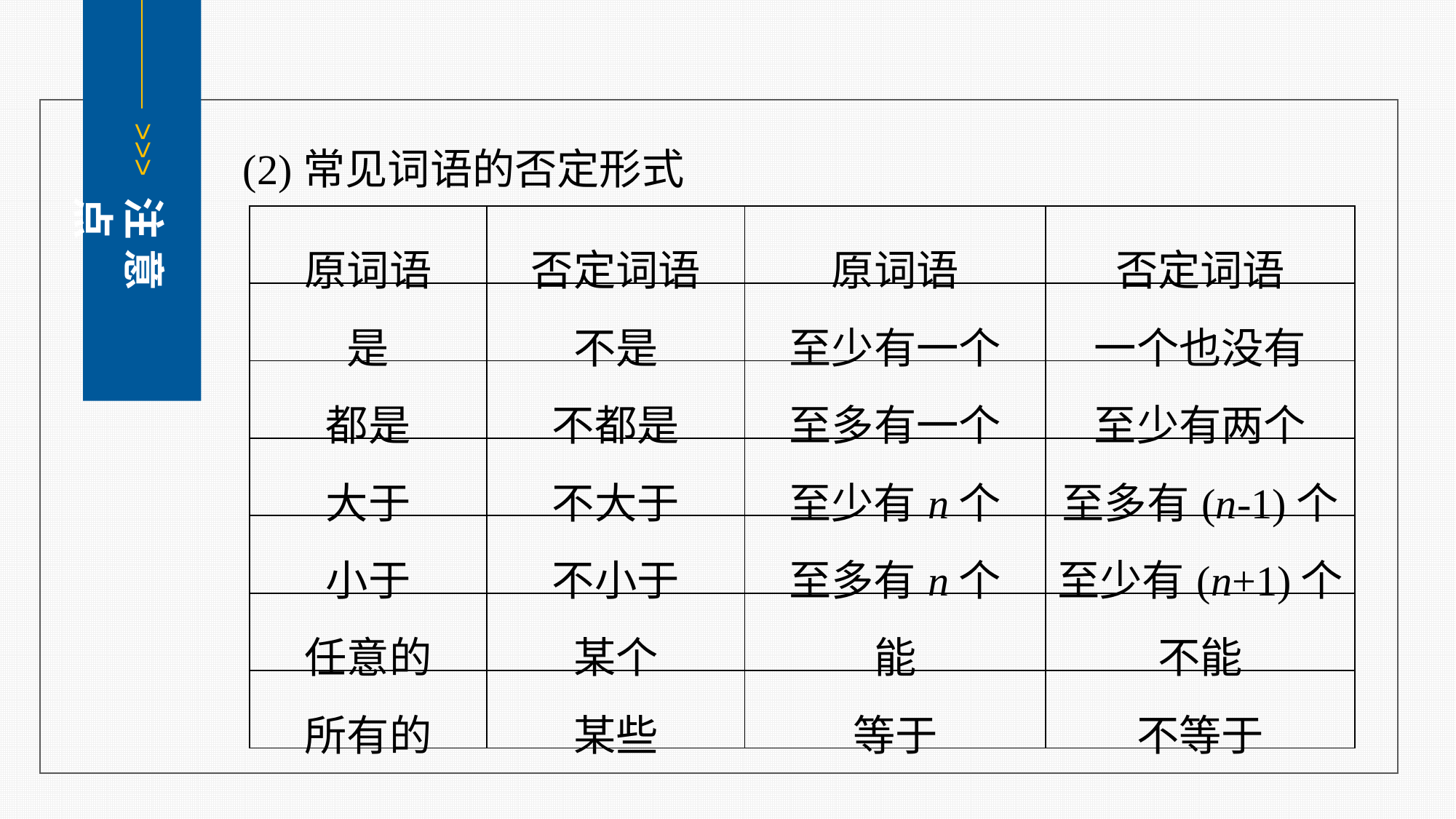

<<<
注 意 点

(2)常见词语的否定形式
| 原词语 | 否定词语 | 原词语 | 否定词语 |
| --- | --- | --- | --- |
| 是 | 不是 | 至少有一个 | 一个也没有 |
| 都是 | 不都是 | 至多有一个 | 至少有两个 |
| 大于 | 不大于 | 至少有n个 | 至多有(n-1)个 |
| 小于 | 不小于 | 至多有n个 | 至少有(n+1)个 |
| 任意的 | 某个 | 能 | 不能 |
| 所有的 | 某些 | 等于 | 不等于 |